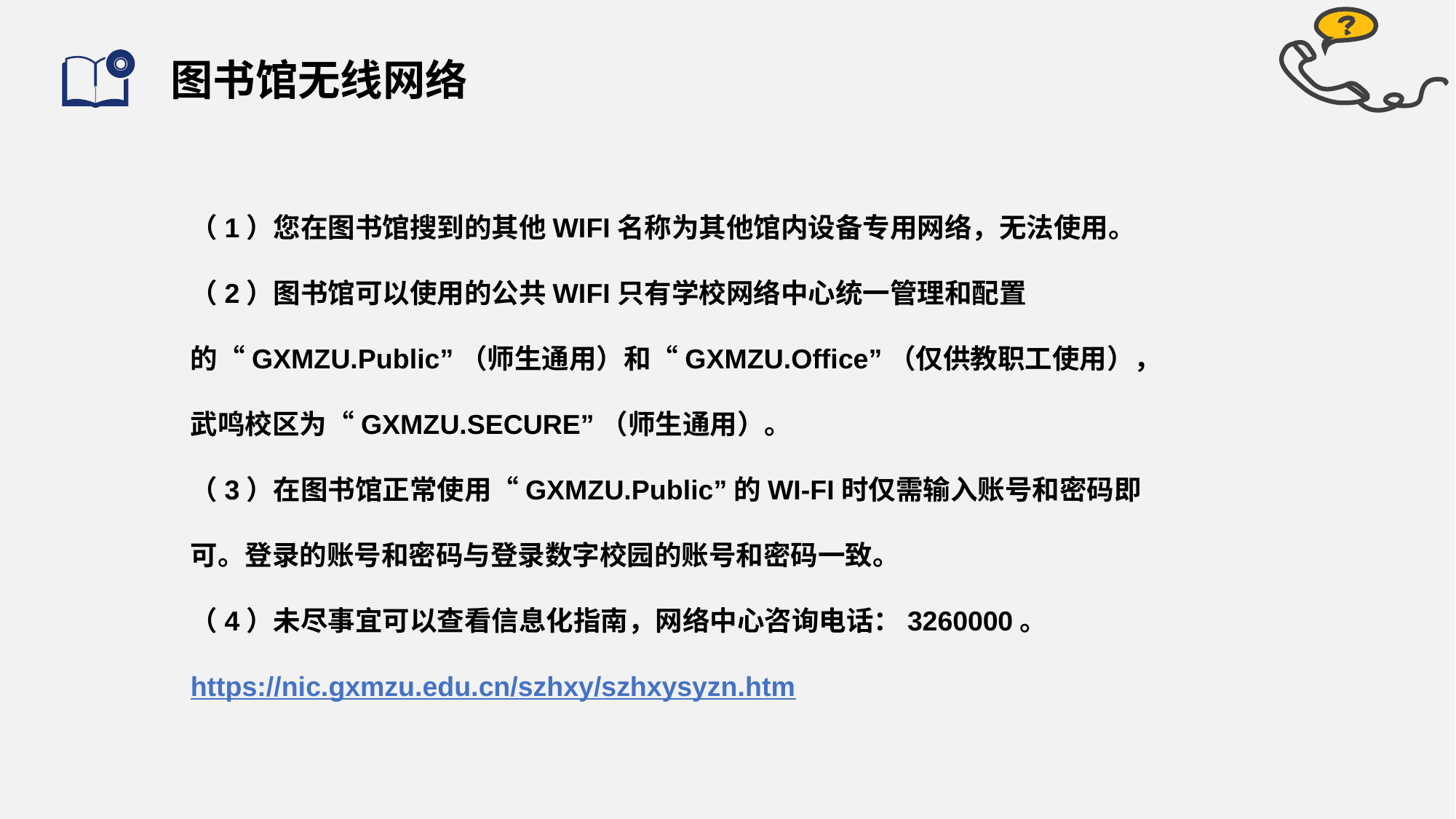

# 图书馆无线网络
（1）您在图书馆搜到的其他WIFI名称为其他馆内设备专用网络，无法使用。
（2）图书馆可以使用的公共WIFI只有学校网络中心统一管理和配置的“GXMZU.Public”（师生通用）和“GXMZU.Office”（仅供教职工使用），武鸣校区为“GXMZU.SECURE”（师生通用）。
（3）在图书馆正常使用“GXMZU.Public”的WI-FI时仅需输入账号和密码即可。登录的账号和密码与登录数字校园的账号和密码一致。
（4）未尽事宜可以查看信息化指南，网络中心咨询电话：3260000。
https://nic.gxmzu.edu.cn/szhxy/szhxysyzn.htm